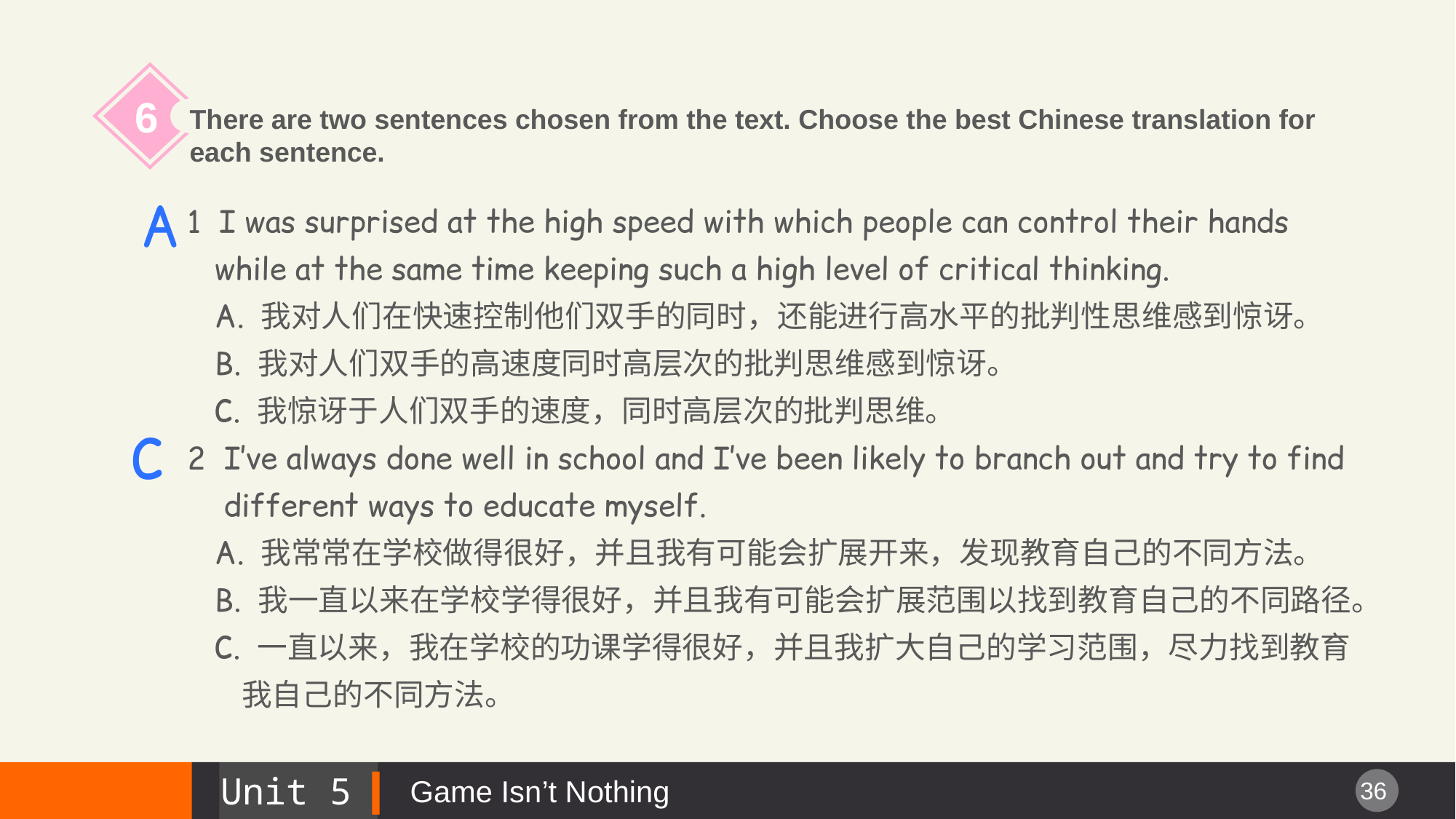

6
There are two sentences chosen from the text. Choose the best Chinese translation for each sentence.
1  I was surprised at the high speed with which people can control their hands
   while at the same time keeping such a high level of critical thinking.
   A. 我对人们在快速控制他们双手的同时，还能进行高水平的批判性思维感到惊讶。
   B. 我对人们双手的高速度同时高层次的批判思维感到惊讶。
   C. 我惊讶于人们双手的速度，同时高层次的批判思维。
2  I’ve always done well in school and I’ve been likely to branch out and try to find
    different ways to educate myself.
   A. 我常常在学校做得很好，并且我有可能会扩展开来，发现教育自己的不同方法。
   B. 我一直以来在学校学得很好，并且我有可能会扩展范围以找到教育自己的不同路径。
   C. 一直以来，我在学校的功课学得很好，并且我扩大自己的学习范围，尽力找到教育
       我自己的不同方法。
A
C